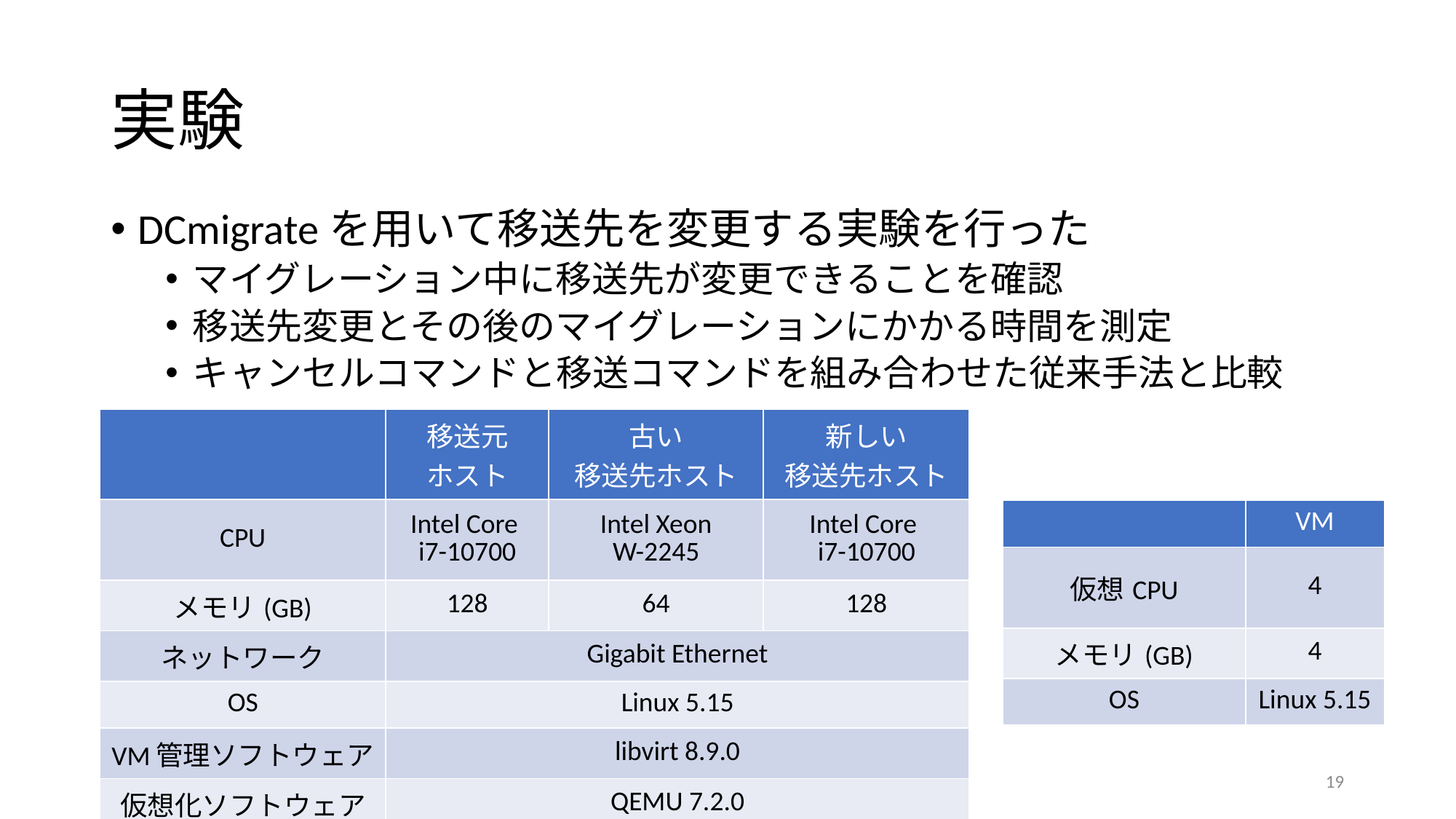

# 実験
DCmigrateを用いて移送先を変更する実験を行った
マイグレーション中に移送先が変更できることを確認
移送先変更とその後のマイグレーションにかかる時間を測定
キャンセルコマンドと移送コマンドを組み合わせた従来手法と比較
|  | 移送元 ホスト | 古い 移送先ホスト | 新しい 移送先ホスト |
| --- | --- | --- | --- |
| CPU | Intel Core i7-10700 | Intel Xeon W-2245 | Intel Core i7-10700 |
| メモリ(GB) | 128 | 64 | 128 |
| ネットワーク | Gigabit Ethernet |  |  |
| OS | Linux 5.15 |  |  |
| VM管理ソフトウェア | libvirt 8.9.0 |  |  |
| 仮想化ソフトウェア | QEMU 7.2.0 |  |  |
|  | VM |
| --- | --- |
| 仮想CPU | 4 |
| メモリ(GB) | 4 |
| OS | Linux 5.15 |
19